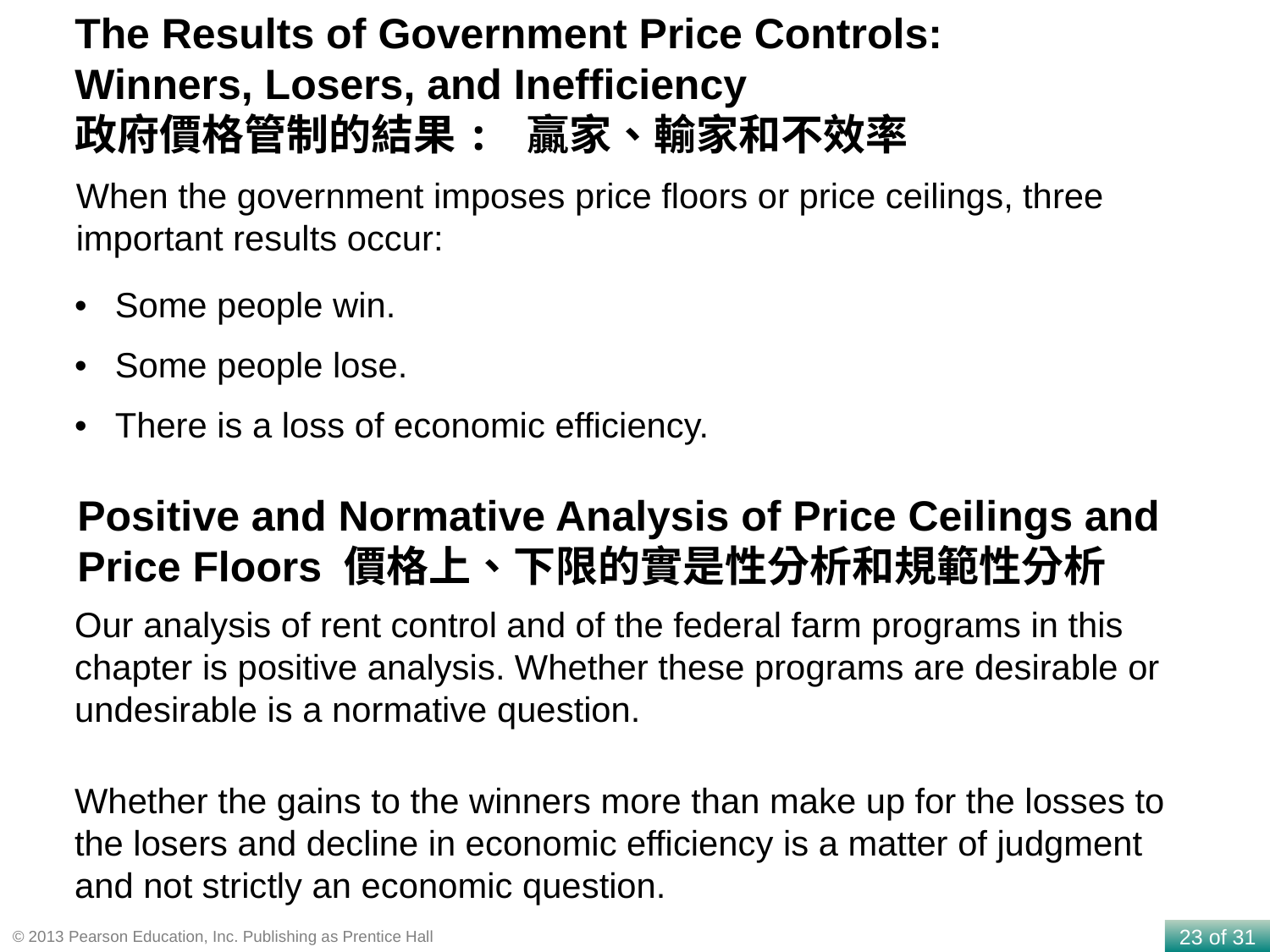

The Results of Government Price Controls:
Winners, Losers, and Inefficiency
政府價格管制的結果: 贏家、輸家和不效率
When the government imposes price floors or price ceilings, three important results occur:
•	Some people win.
•	Some people lose.
•	There is a loss of economic efficiency.
Positive and Normative Analysis of Price Ceilings and Price Floors 價格上、下限的實是性分析和規範性分析
Our analysis of rent control and of the federal farm programs in this chapter is positive analysis. Whether these programs are desirable or undesirable is a normative question.
Whether the gains to the winners more than make up for the losses to the losers and decline in economic efficiency is a matter of judgment and not strictly an economic question.